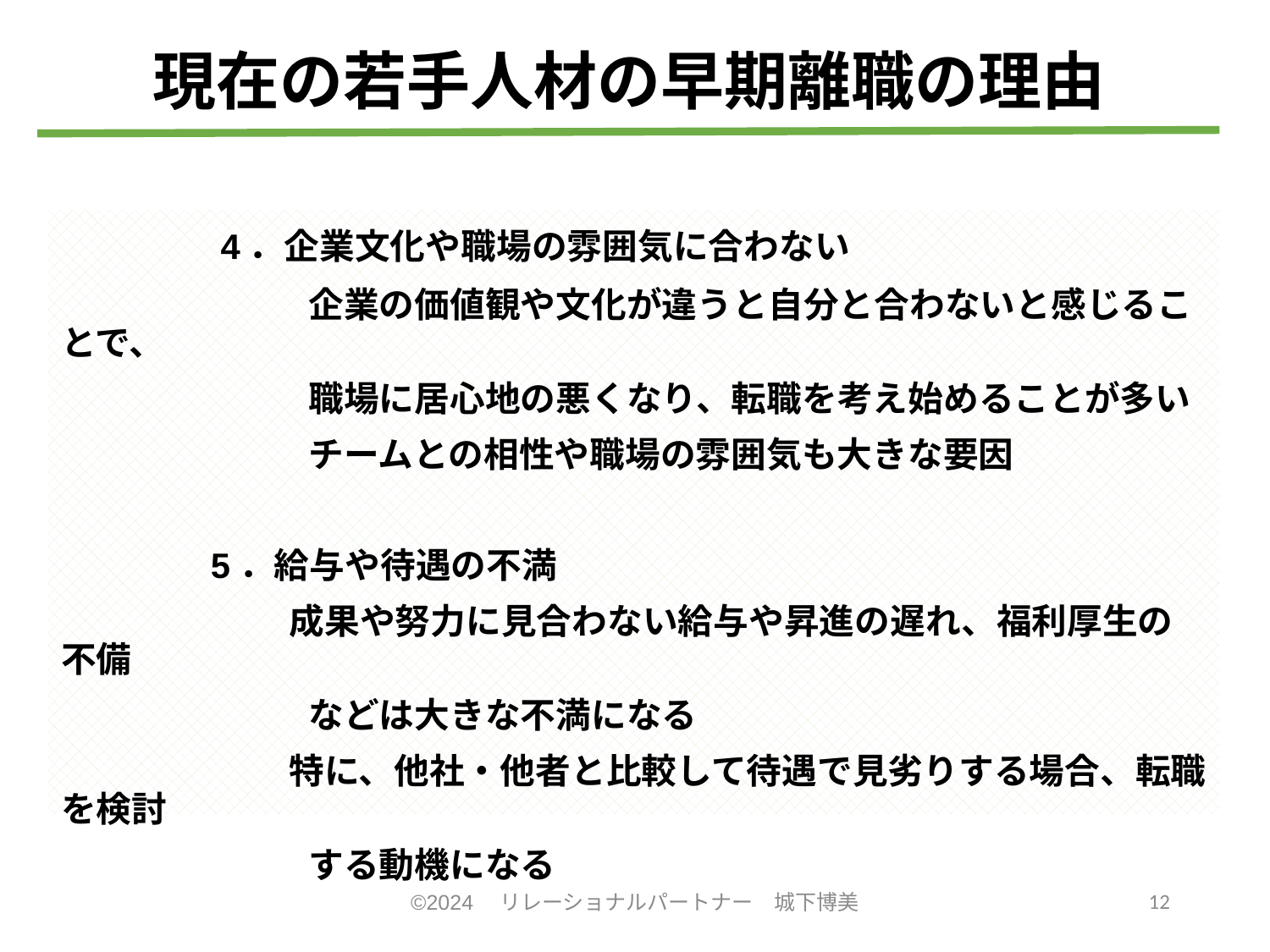

# 現在の若手人材の早期離職の理由
　　　4．企業文化や職場の雰囲気に合わない
　　　　　　　企業の価値観や文化が違うと自分と合わないと感じることで、
　　　　　　　職場に居心地の悪くなり、転職を考え始めることが多い
　　　　　　　チームとの相性や職場の雰囲気も大きな要因

　　　　5．給与や待遇の不満
　　　　　　  成果や努力に見合わない給与や昇進の遅れ、福利厚生の不備
　　　　　　　などは大きな不満になる
　　　　　　  特に、他社・他者と比較して待遇で見劣りする場合、転職を検討
　　　　　　　する動機になる
©2024　リレーショナルパートナー　城下博美
12